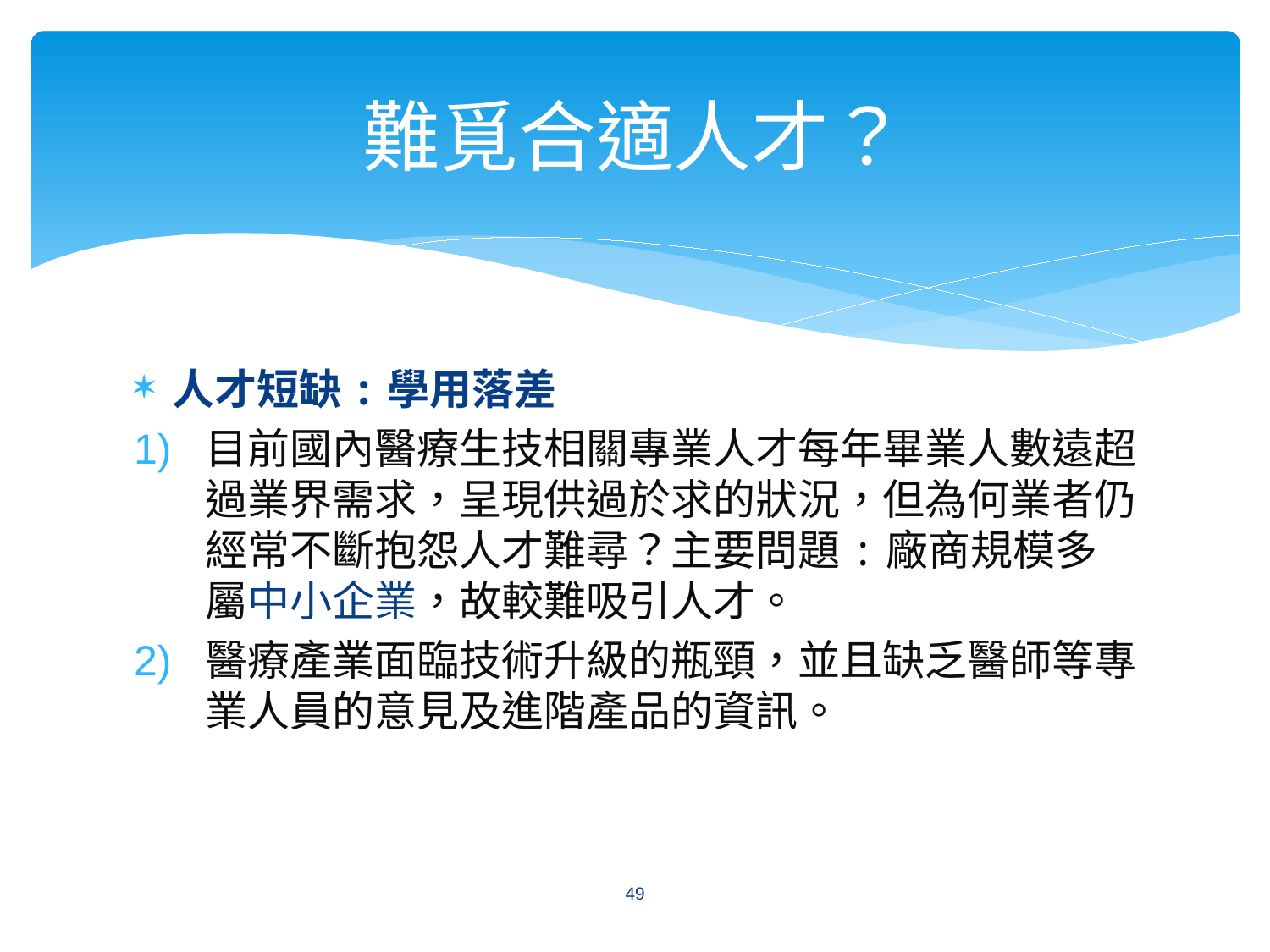

# 難覓合適人才？
人才短缺:學用落差
目前國內醫療生技相關專業人才每年畢業人數遠超過業界需求，呈現供過於求的狀況，但為何業者仍經常不斷抱怨人才難尋？主要問題:廠商規模多屬中小企業，故較難吸引人才。
醫療產業面臨技術升級的瓶頸，並且缺乏醫師等專業人員的意見及進階產品的資訊。

49